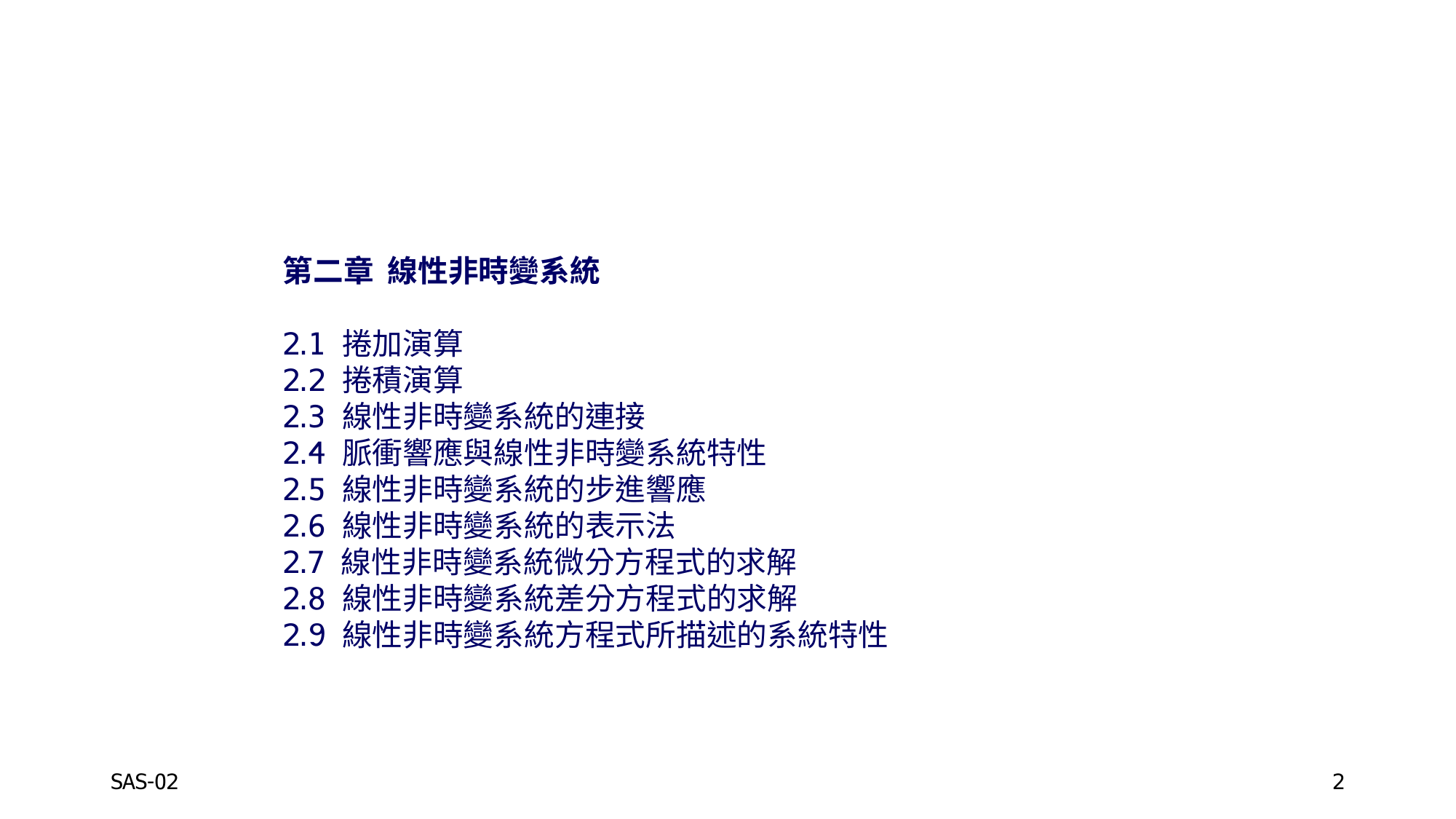

第二章  線性非時變系統

2.1 捲加演算
2.2 捲積演算
2.3 線性非時變系統的連接
2.4 脈衝響應與線性非時變系統特性
2.5 線性非時變系統的步進響應
2.6 線性非時變系統的表示法
2.7 線性非時變系統微分方程式的求解
2.8 線性非時變系統差分方程式的求解
2.9 線性非時變系統方程式所描述的系統特性

SAS-02
2